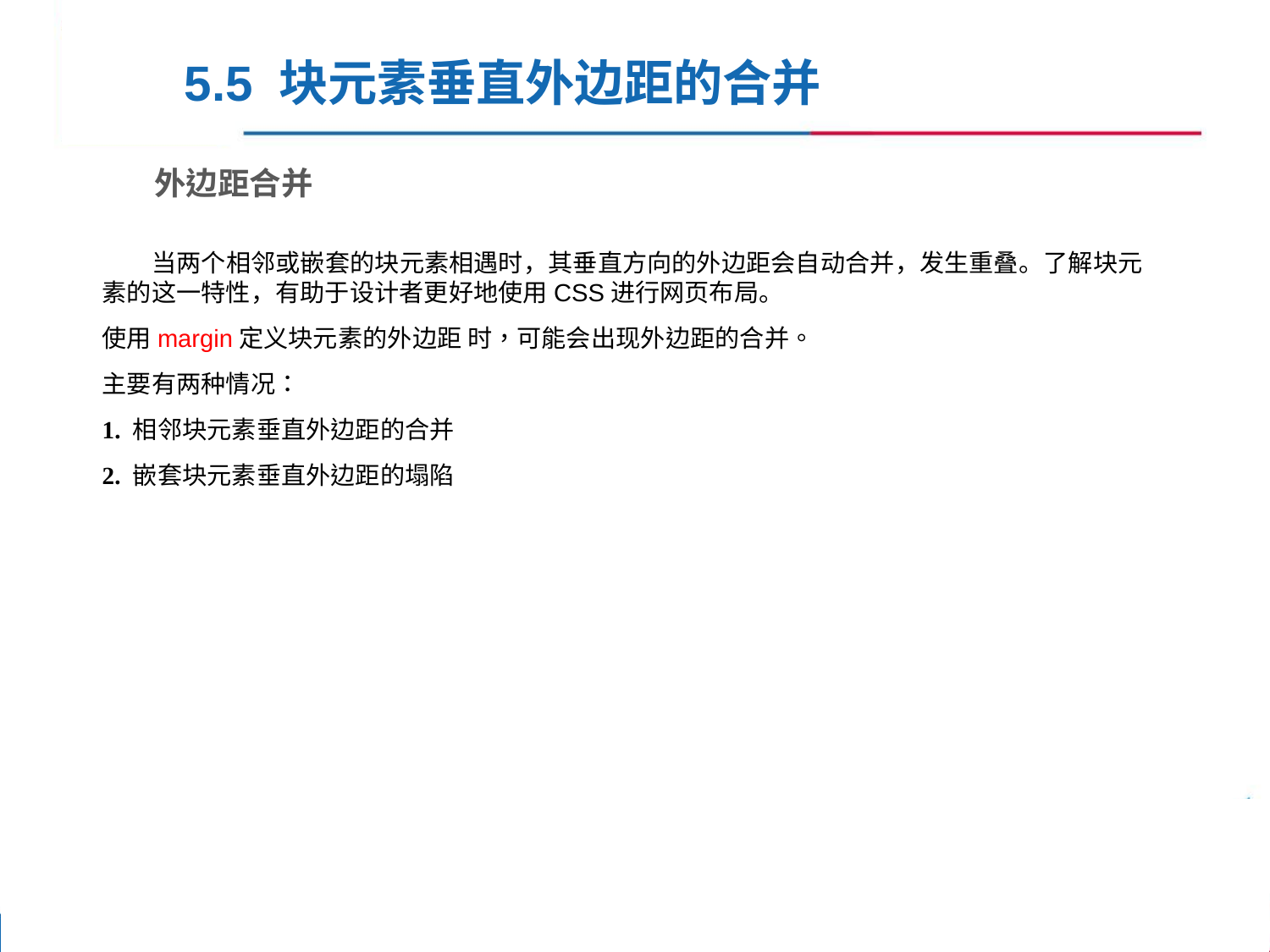

5.5 块元素垂直外边距的合并
外边距合并
        当两个相邻或嵌套的块元素相遇时，其垂直方向的外边距会自动合并，发生重叠。了解块元素的这一特性，有助于设计者更好地使用CSS进行网页布局。
使用margin定义块元素的外边距 时，可能会出现外边距的合并。
主要有两种情况：
1. 相邻块元素垂直外边距的合并
2. 嵌套块元素垂直外边距的塌陷